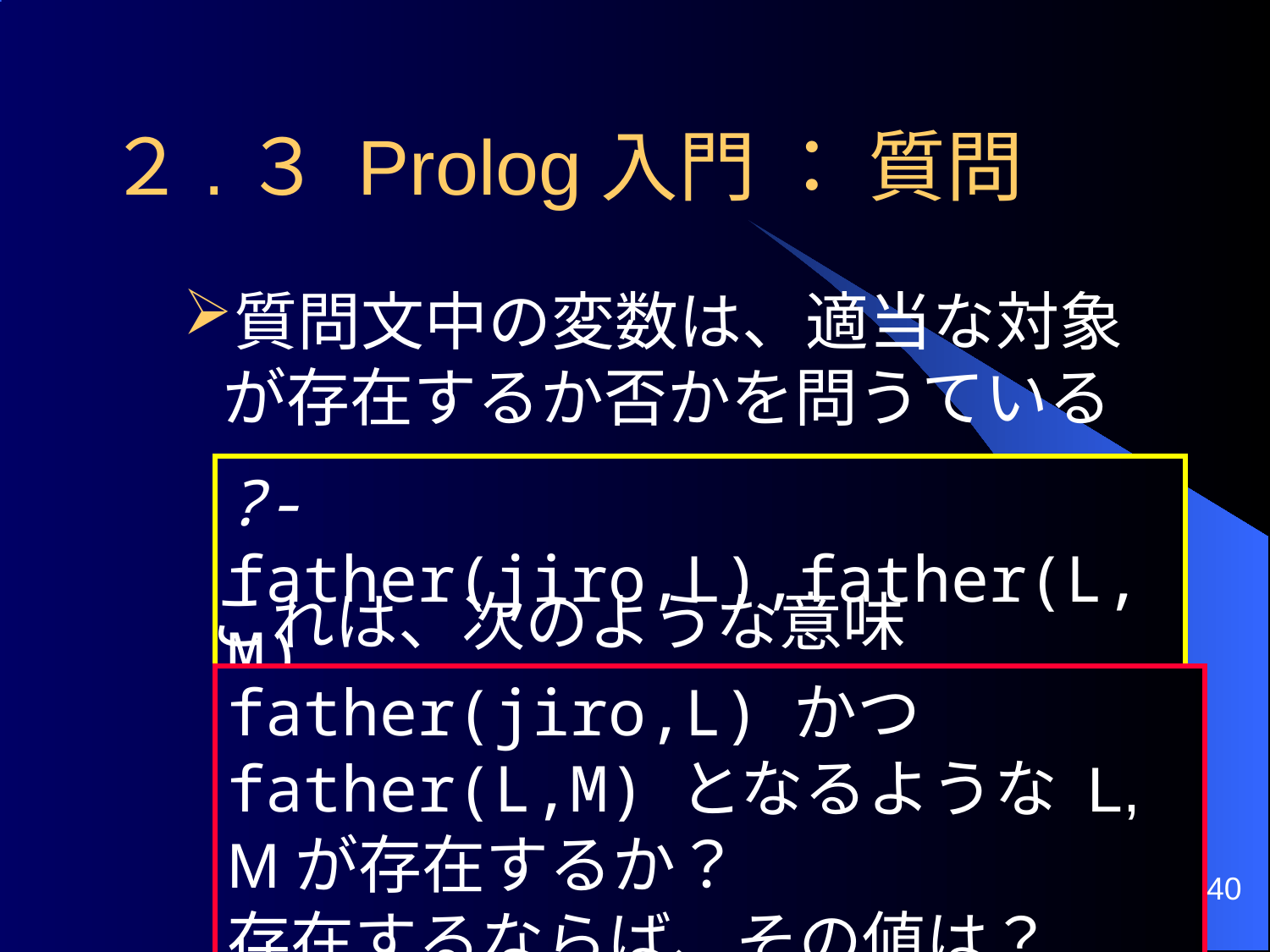

２.３ Prolog入門 ： 質問
質問文中の変数は、適当な対象が存在するか否かを問うている
?- father(jiro,L),father(L,M).
これは、次のような意味
father(jiro,L) かつ father(L,M) となるような L, Mが存在するか？
存在するならば、その値は？
40